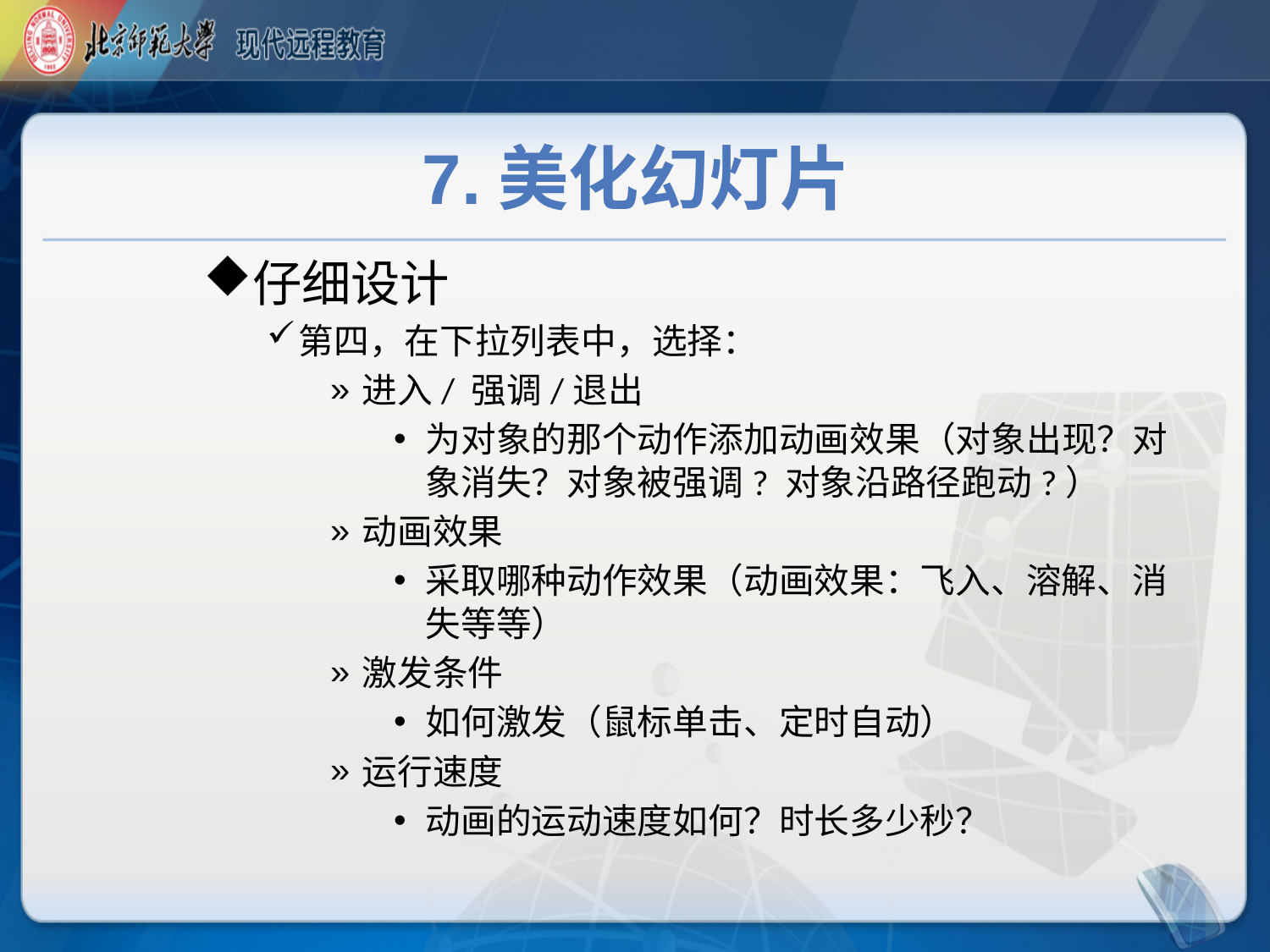

# 7.美化幻灯片
仔细设计
第四，在下拉列表中，选择：
进入/ 强调/退出
为对象的那个动作添加动画效果（对象出现？对象消失？对象被强调? 对象沿路径跑动?）
动画效果
采取哪种动作效果（动画效果：飞入、溶解、消失等等）
激发条件
如何激发（鼠标单击、定时自动）
运行速度
动画的运动速度如何？时长多少秒？